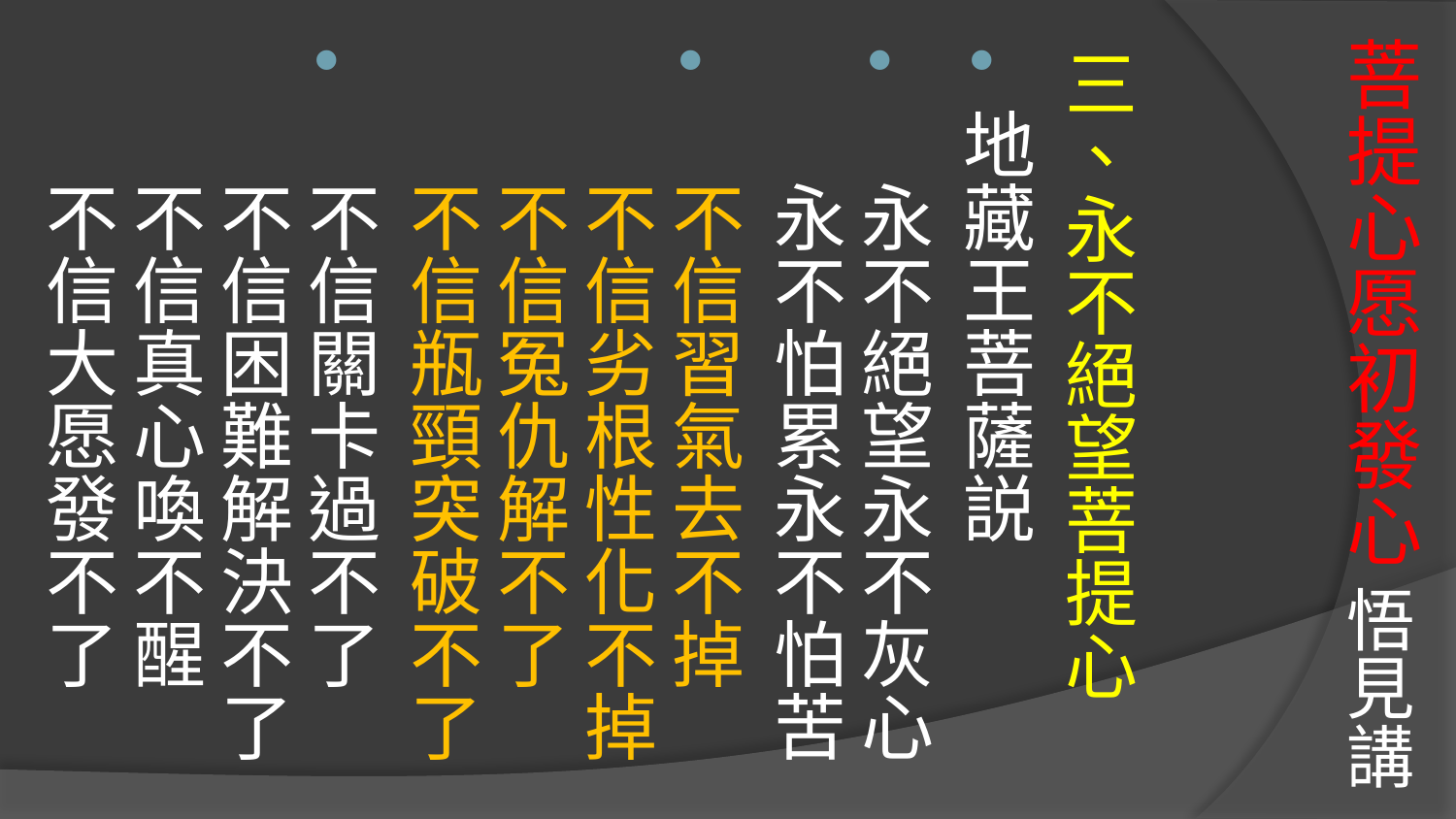

三、永不絕望菩提心
地藏王菩薩説
　永不絕望永不灰心
　永不怕累永不怕苦
　不信習氣去不掉
　不信劣根性化不掉
　不信冤仇解不了
　不信瓶頸突破不了
　不信關卡過不了
　不信困難解決不了
　不信真心喚不醒
　不信大愿發不了
# 菩提心愿初發心 悟見講